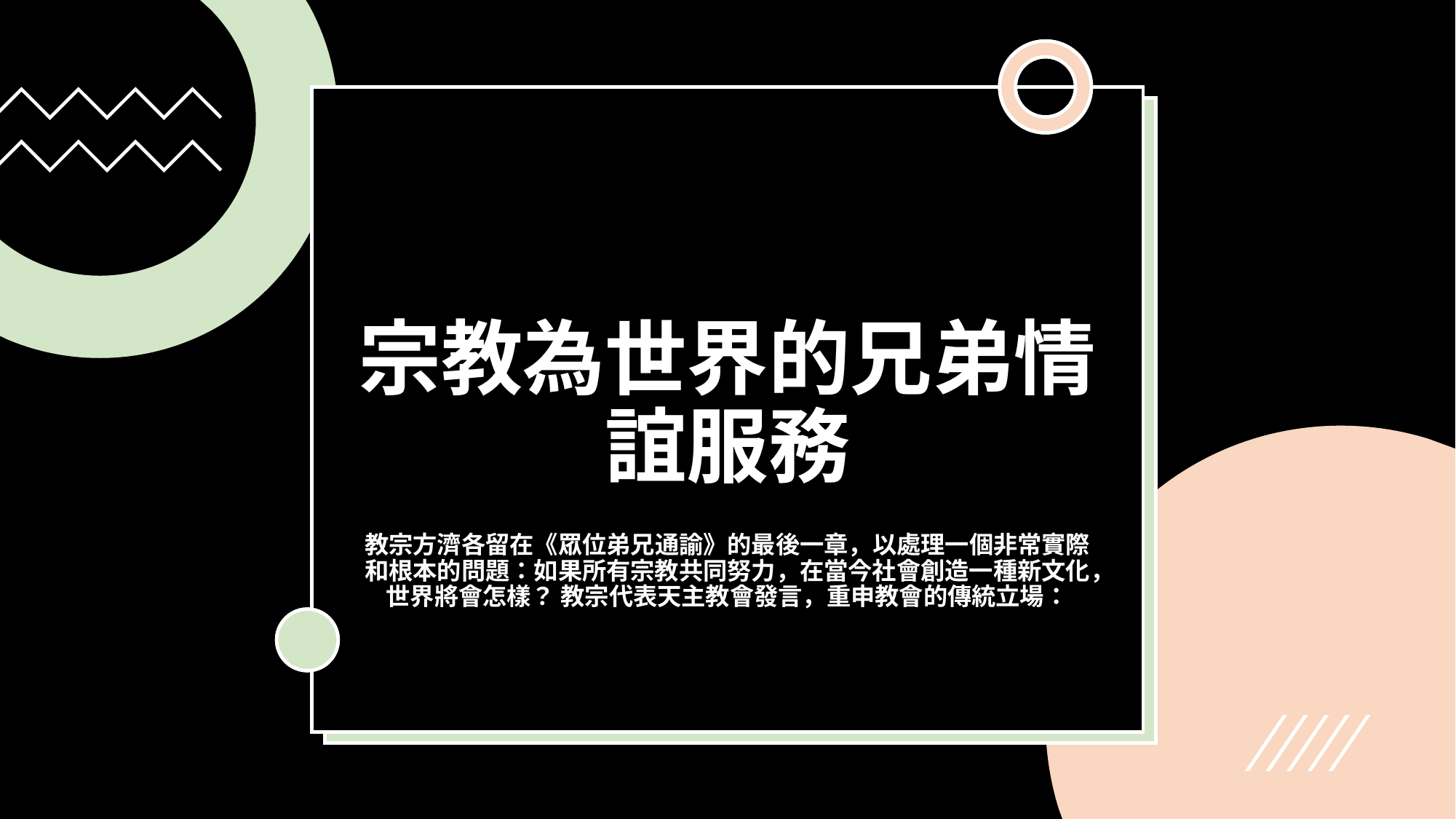

# 宗教為世界的兄弟情誼服務

教宗方濟各留在《眾位弟兄通諭》的最後一章，以處理一個非常實際和根本的問題：如果所有宗教共同努力，在當今社會創造一種新文化，世界將會怎樣？ 教宗代表天主教會發言，重申教會的傳統立場：